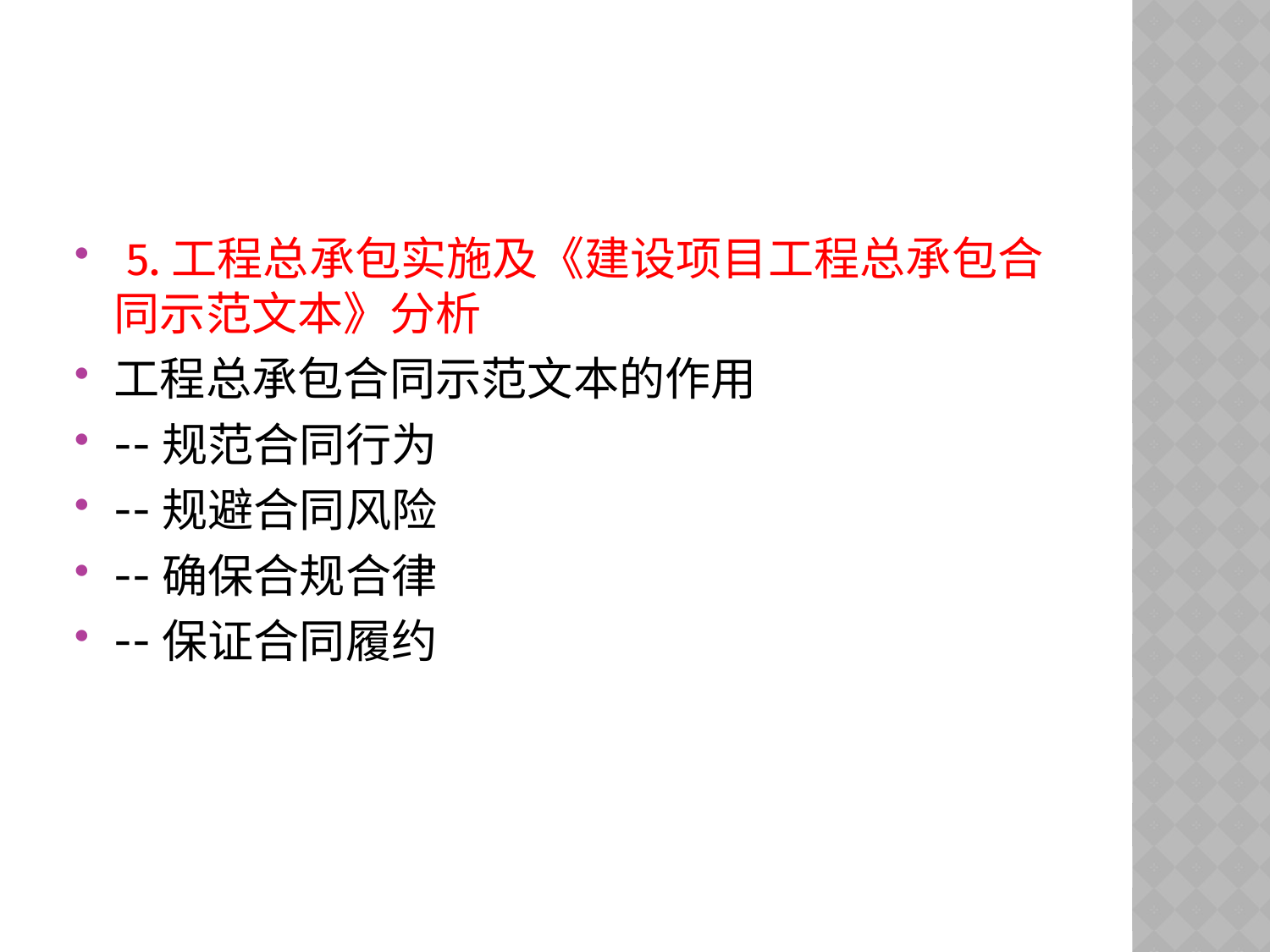

#
 5.工程总承包实施及《建设项目工程总承包合同示范文本》分析
工程总承包合同示范文本的作用
--规范合同行为
--规避合同风险
--确保合规合律
--保证合同履约